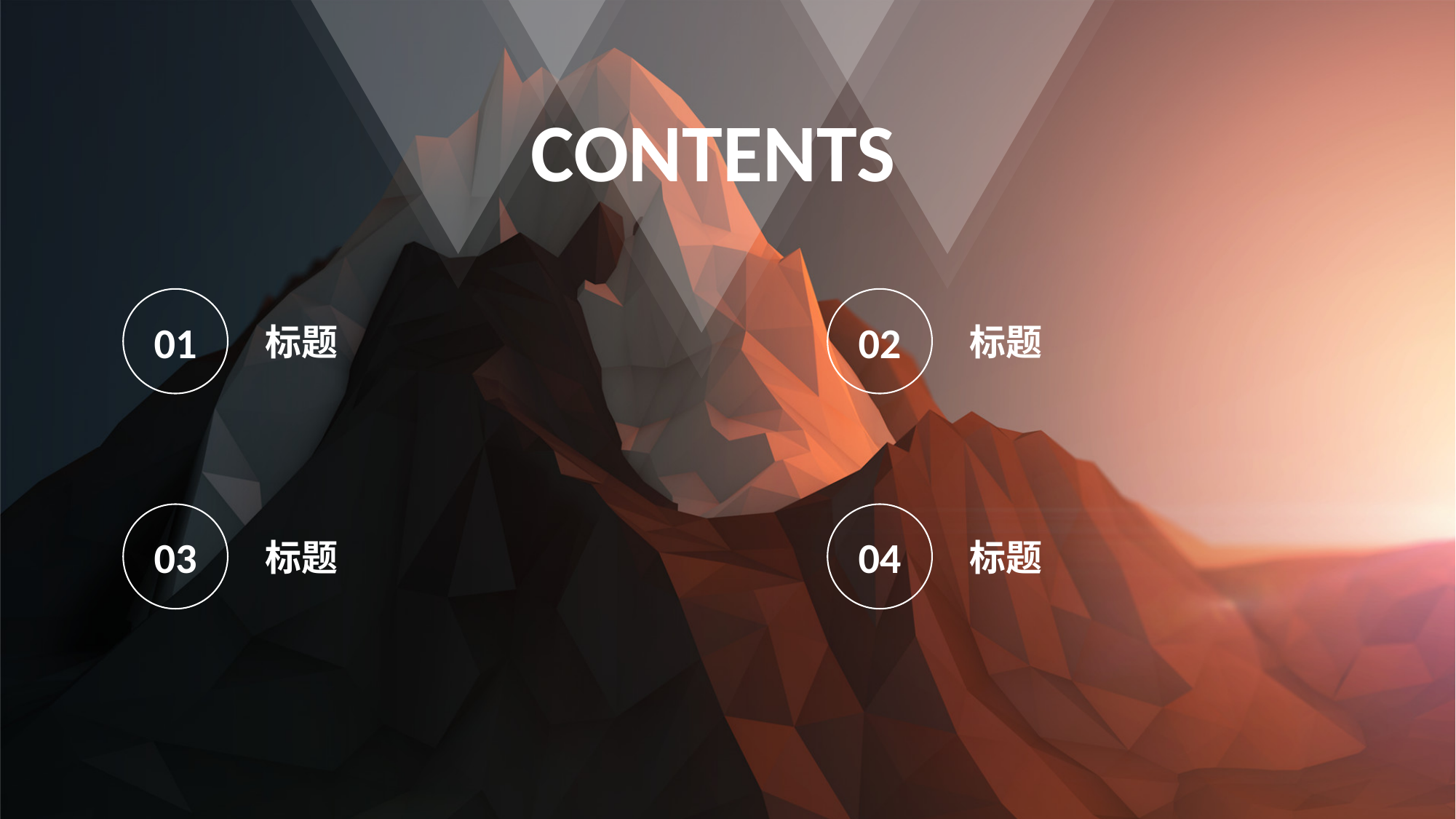

CONTENTS
01
02
标题
标题
03
04
标题
标题